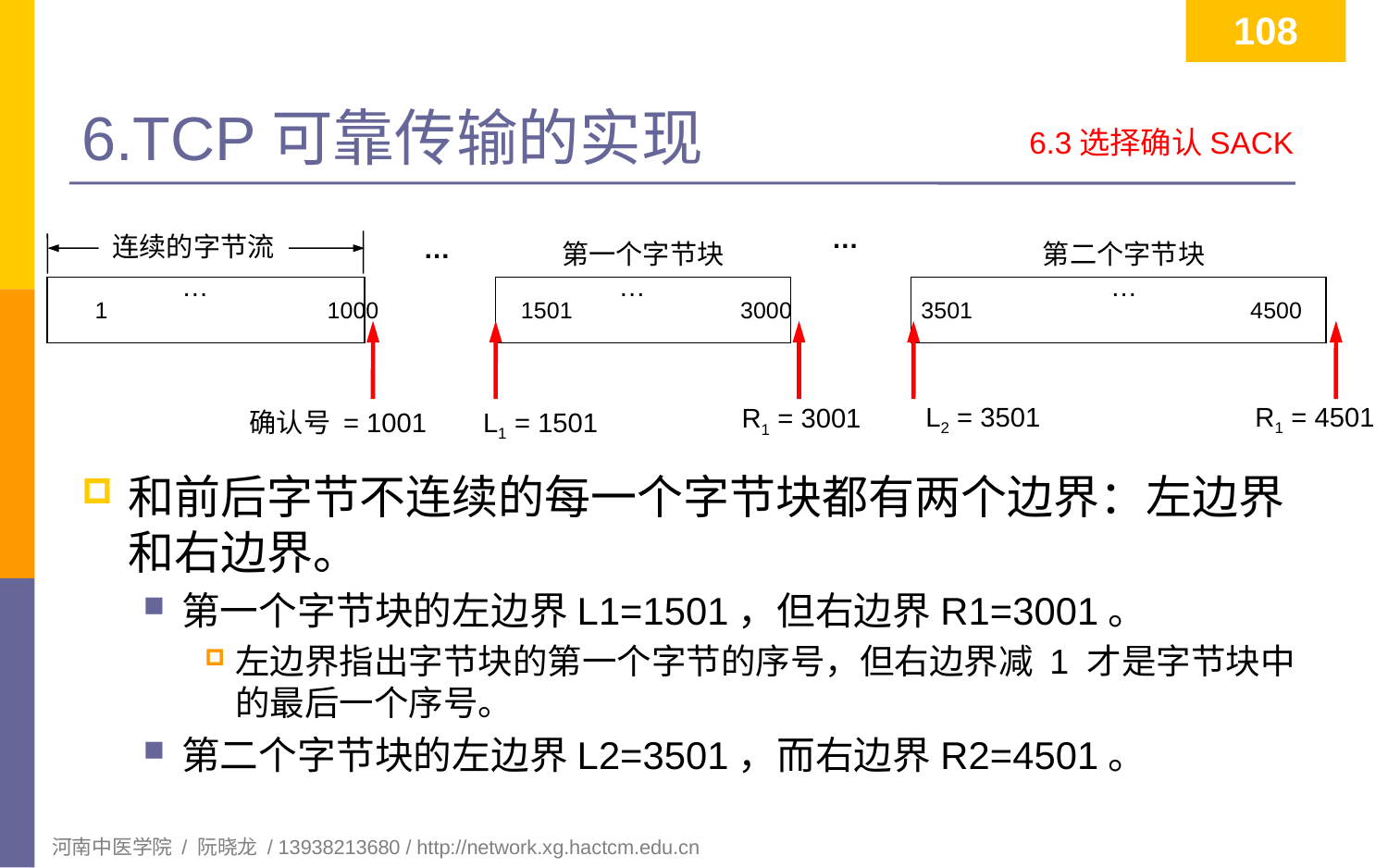

108
# 6.TCP可靠传输的实现
6.3选择确认SACK

和前后字节不连续的每一个字节块都有两个边界：左边界和右边界。
第一个字节块的左边界L1=1501，但右边界R1=3001。
左边界指出字节块的第一个字节的序号，但右边界减 1 才是字节块中的最后一个序号。
第二个字节块的左边界L2=3501，而右边界R2=4501。
…
连续的字节流
…
第二个字节块

第一个字节块

…
…
…

1                                  1000                      1501                          3000                    3501                                           4500

R1 = 4501
L2 = 3501
R1 = 3001
确认号 = 1001
L1 = 1501